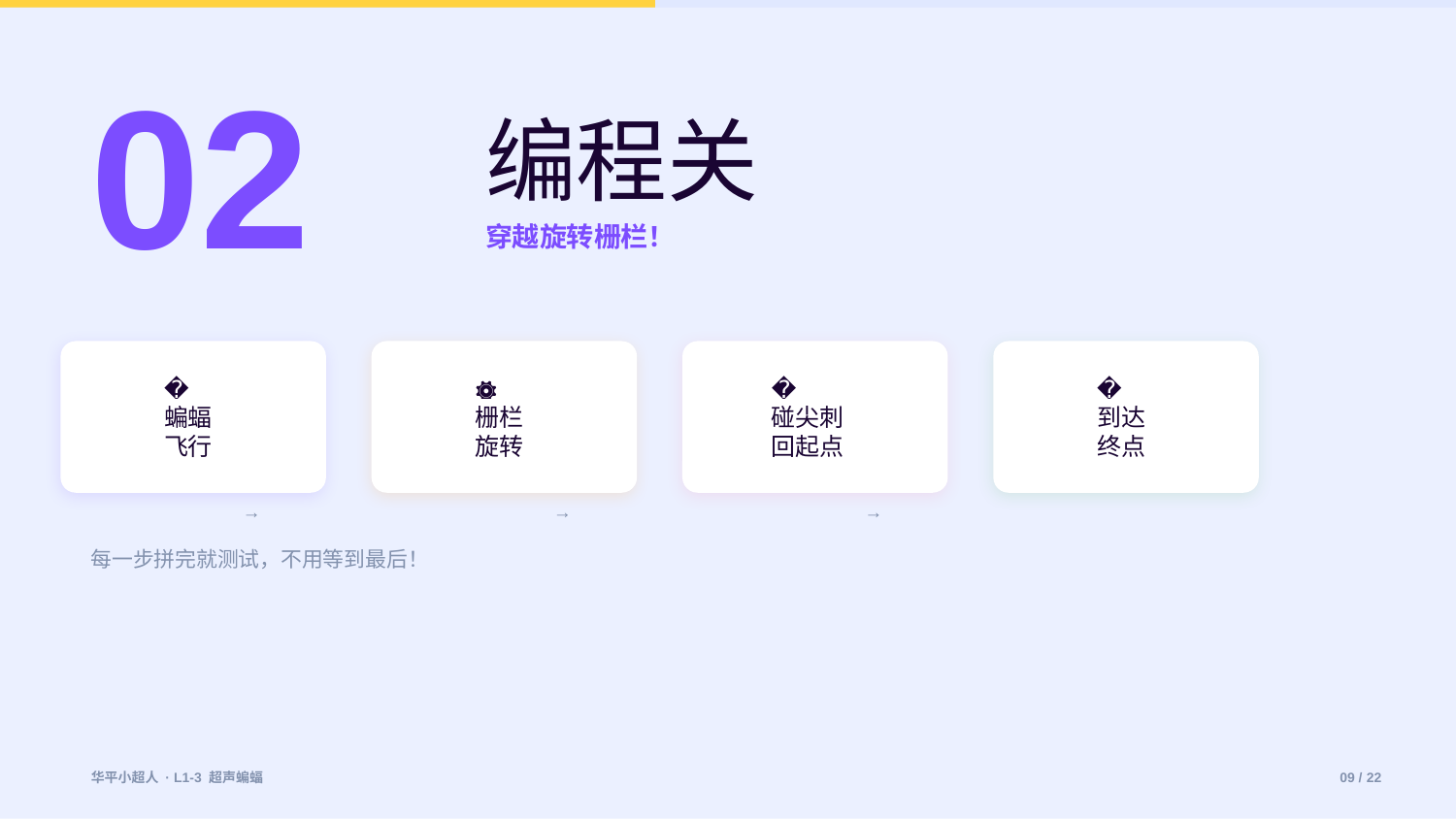

02
编程关
穿越旋转栅栏！

🦇
⚙️
💥
🎃
蝙蝠飞行
栅栏旋转
碰尖刺回起点
到达终点
→
→
→
每一步拼完就测试，不用等到最后！
华平小超人 · L1-3 超声蝙蝠
09 / 22